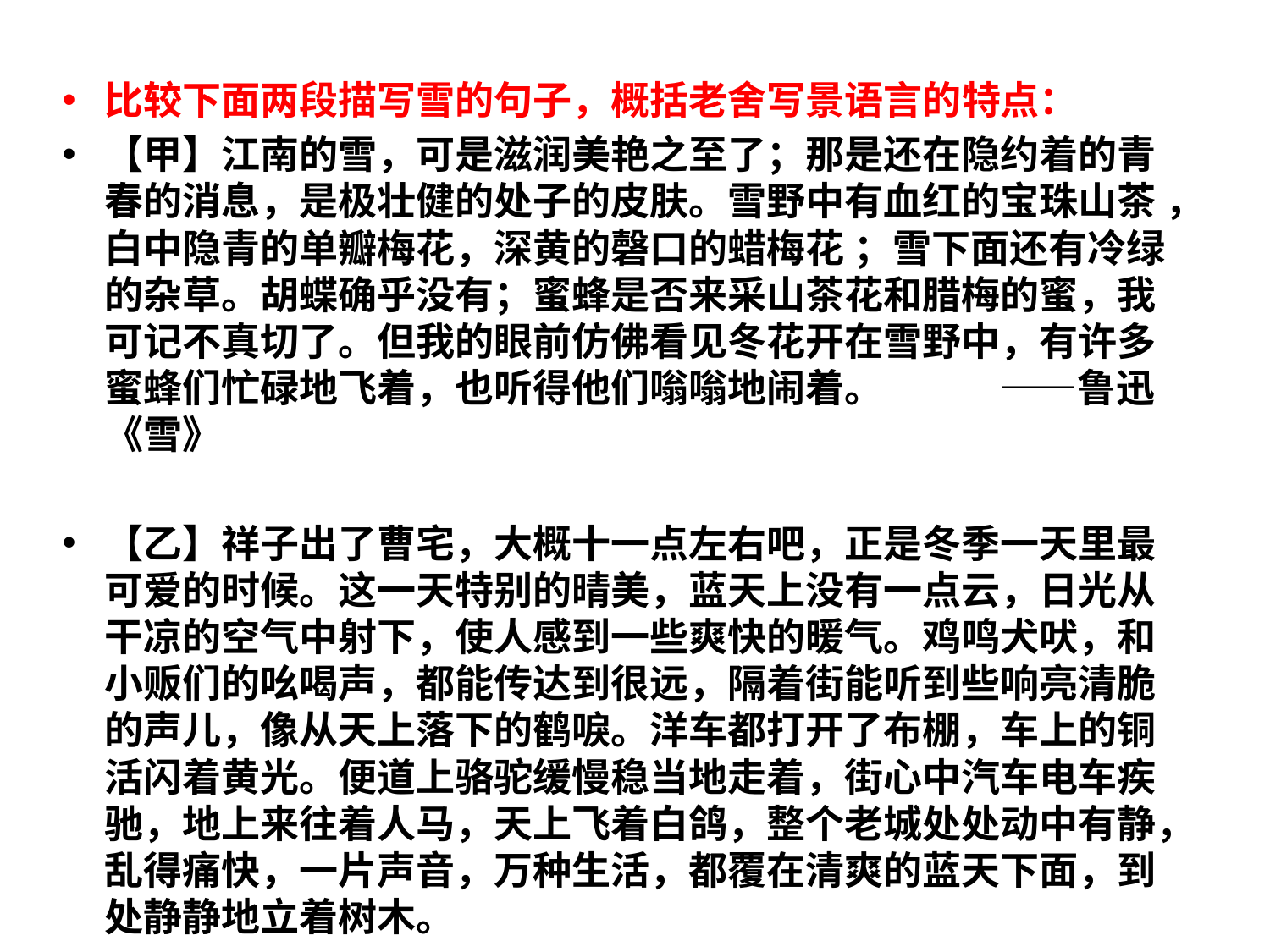

比较下面两段描写雪的句子，概括老舍写景语言的特点：
【甲】江南的雪，可是滋润美艳之至了；那是还在隐约着的青春的消息，是极壮健的处子的皮肤。雪野中有血红的宝珠山茶 ，白中隐青的单瓣梅花，深黄的磬口的蜡梅花 ；雪下面还有冷绿的杂草。胡蝶确乎没有；蜜蜂是否来采山茶花和腊梅的蜜，我可记不真切了。但我的眼前仿佛看见冬花开在雪野中，有许多蜜蜂们忙碌地飞着，也听得他们嗡嗡地闹着。             ——鲁迅《雪》

【乙】祥子出了曹宅，大概十一点左右吧，正是冬季一天里最可爱的时候。这一天特别的晴美，蓝天上没有一点云，日光从干凉的空气中射下，使人感到一些爽快的暖气。鸡鸣犬吠，和小贩们的吆喝声，都能传达到很远，隔着街能听到些响亮清脆的声儿，像从天上落下的鹤唳。洋车都打开了布棚，车上的铜活闪着黄光。便道上骆驼缓慢稳当地走着，街心中汽车电车疾驰，地上来往着人马，天上飞着白鸽，整个老城处处动中有静，乱得痛快，一片声音，万种生活，都覆在清爽的蓝天下面，到处静静地立着树木。